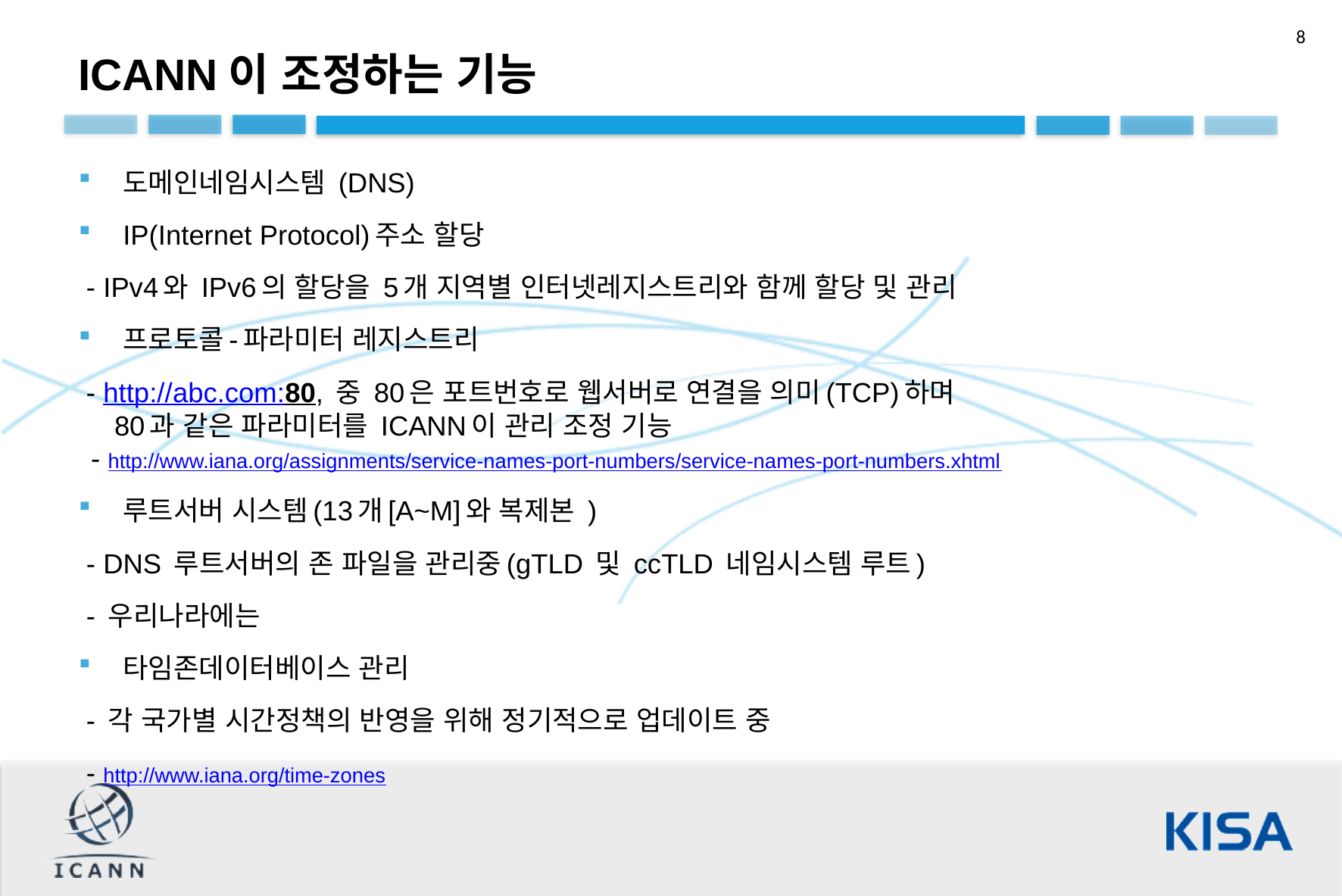

ICANN이 조정하는 기능
도메인네임시스템 (DNS)
IP(Internet Protocol)주소 할당
 - IPv4와 IPv6의 할당을 5개 지역별 인터넷레지스트리와 함께 할당 및 관리
프로토콜-파라미터 레지스트리
 - http://abc.com:80, 중 80은 포트번호로 웹서버로 연결을 의미(TCP)하며
    80과 같은 파라미터를 ICANN이 관리 조정 기능
 - http://www.iana.org/assignments/service-names-port-numbers/service-names-port-numbers.xhtml
루트서버 시스템(13개[A~M]와 복제본 )
 - DNS 루트서버의 존 파일을 관리중(gTLD 및 ccTLD 네임시스템 루트)
 - 우리나라에는
타임존데이터베이스 관리
 - 각 국가별 시간정책의 반영을 위해 정기적으로 업데이트 중
 - http://www.iana.org/time-zones